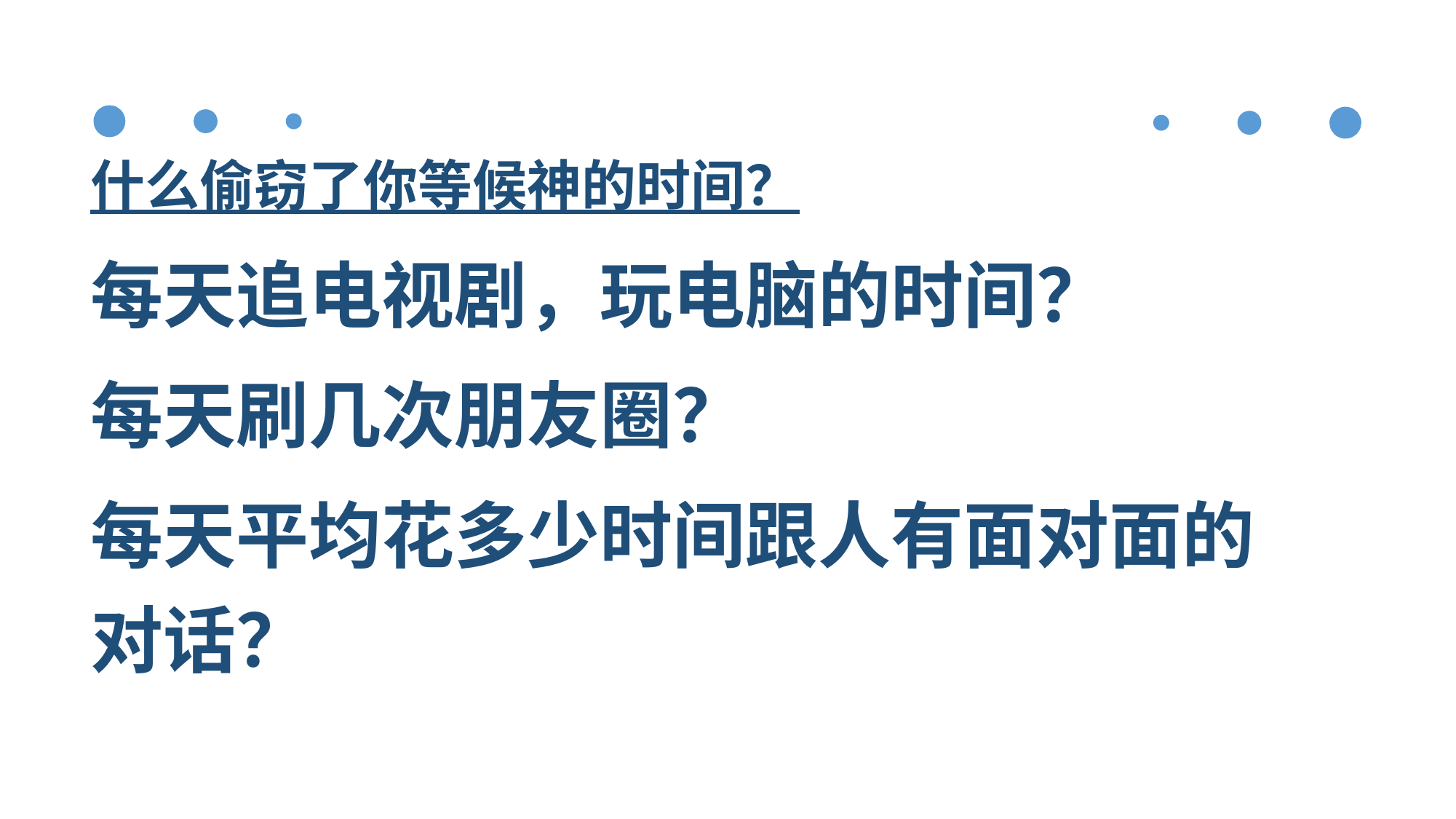

什么偷窃了你等候神的时间？
每天追电视剧，玩电脑的时间？
每天刷几次朋友圈？
每天平均花多少时间跟人有面对面的对话？